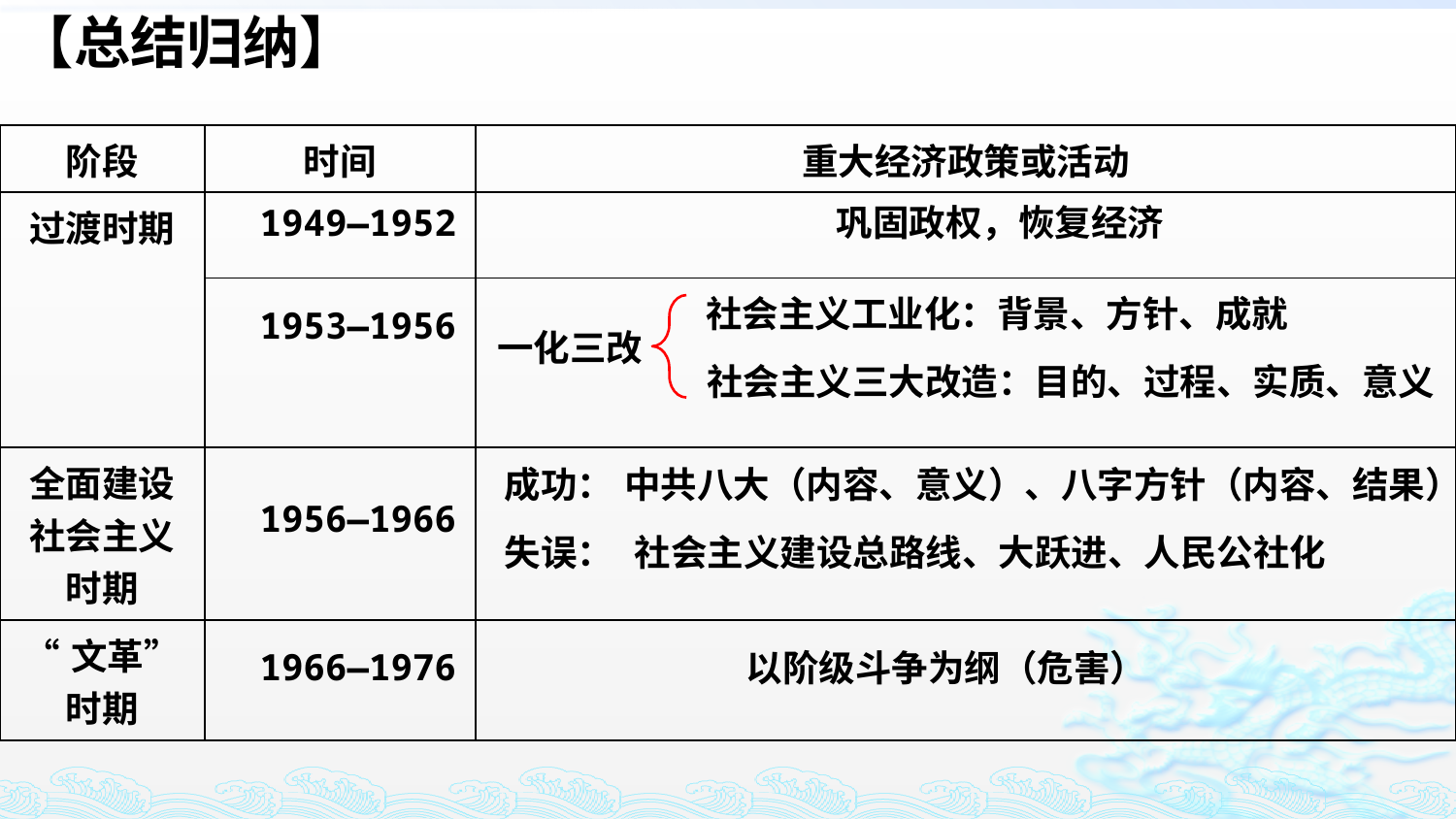

【总结归纳】
| 阶段 | 时间 | 重大经济政策或活动 |
| --- | --- | --- |
| 过渡时期 |  |  |
|  |  |  |
| 全面建设社会主义时期 |  |  |
| “文革”时期 |  |  |
1949—1952
巩固政权，恢复经济
社会主义工业化：背景、方针、成就

1953—1956
一化三改
社会主义三大改造：目的、过程、实质、意义
成功：
中共八大（内容、意义）、八字方针（内容、结果）
1956—1966
失误：
社会主义建设总路线、大跃进、人民公社化
1966—1976
以阶级斗争为纲（危害）